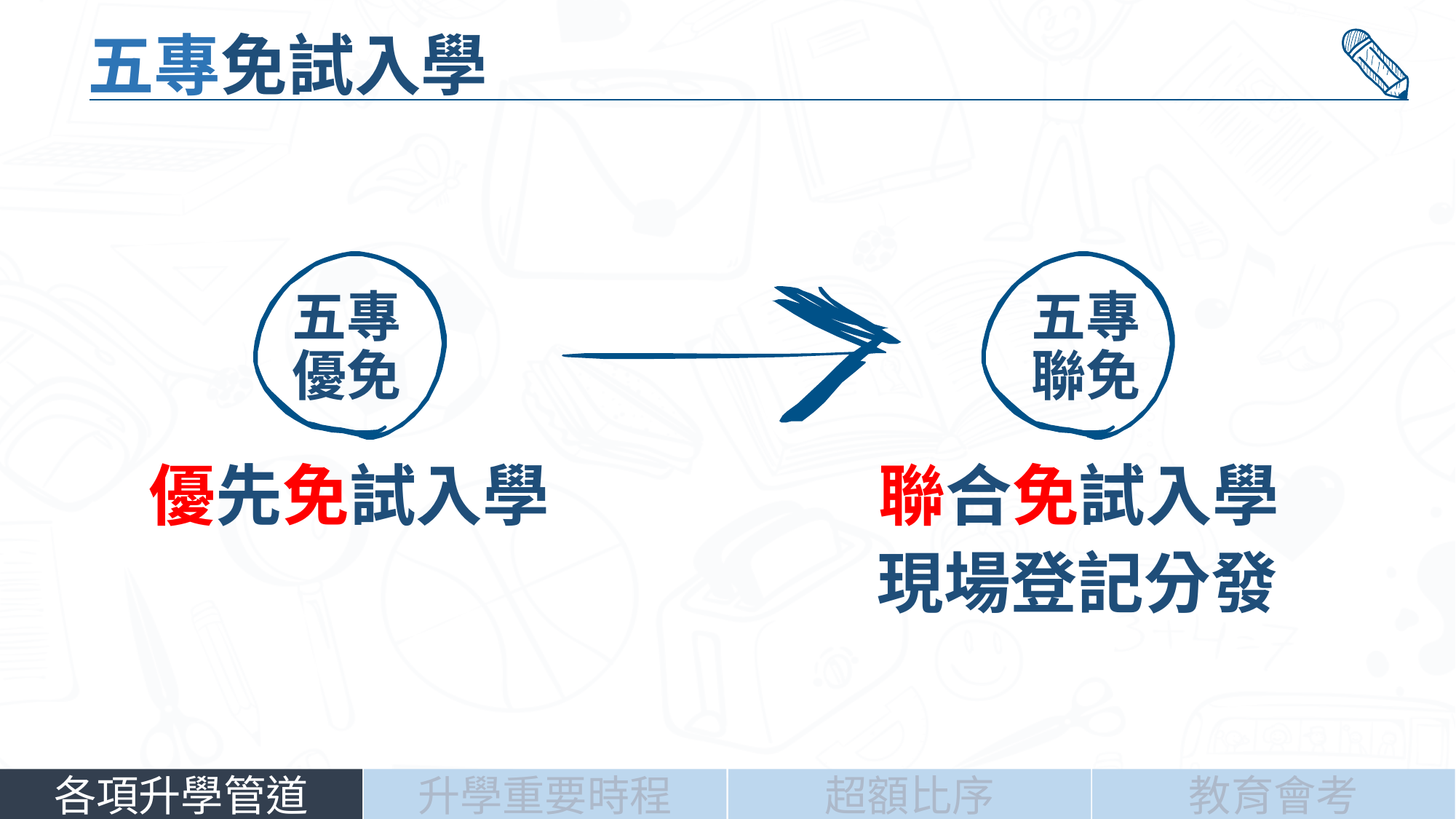

五專免試入學

五專優免
五專聯免

優先免試入學
聯合免試入學
現場登記分發
升學重要時程
超額比序
教育會考
各項升學管道